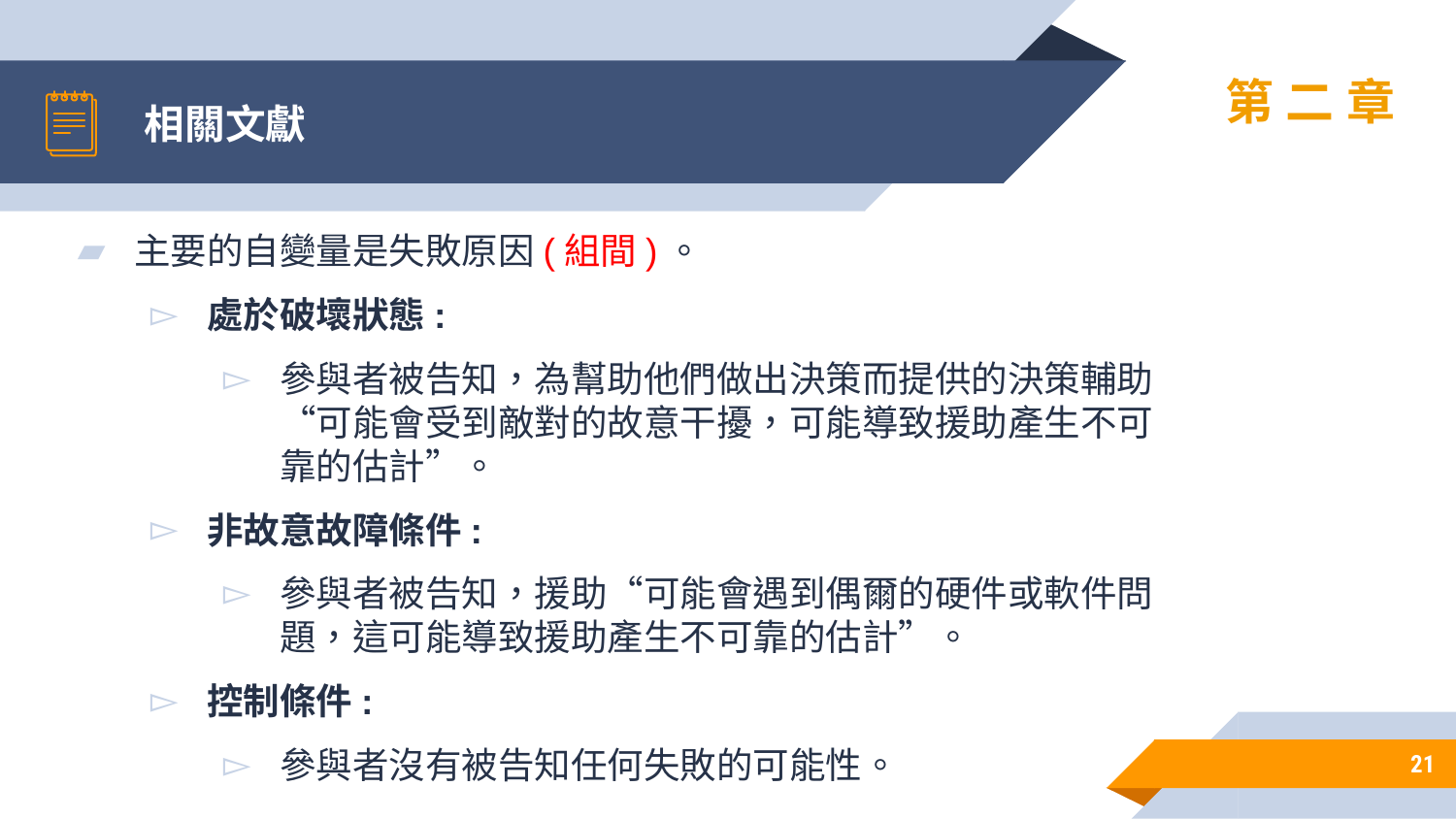

# 相關文獻
第二章

主要的自變量是失敗原因(組間)。
處於破壞狀態:
參與者被告知，為幫助他們做出決策而提供的決策輔助“可能會受到敵對的故意干擾，可能導致援助產生不可靠的估計”。
非故意故障條件:
參與者被告知，援助“可能會遇到偶爾的硬件或軟件問題，這可能導致援助產生不可靠的估計”。
控制條件:
參與者沒有被告知任何失敗的可能性。
21